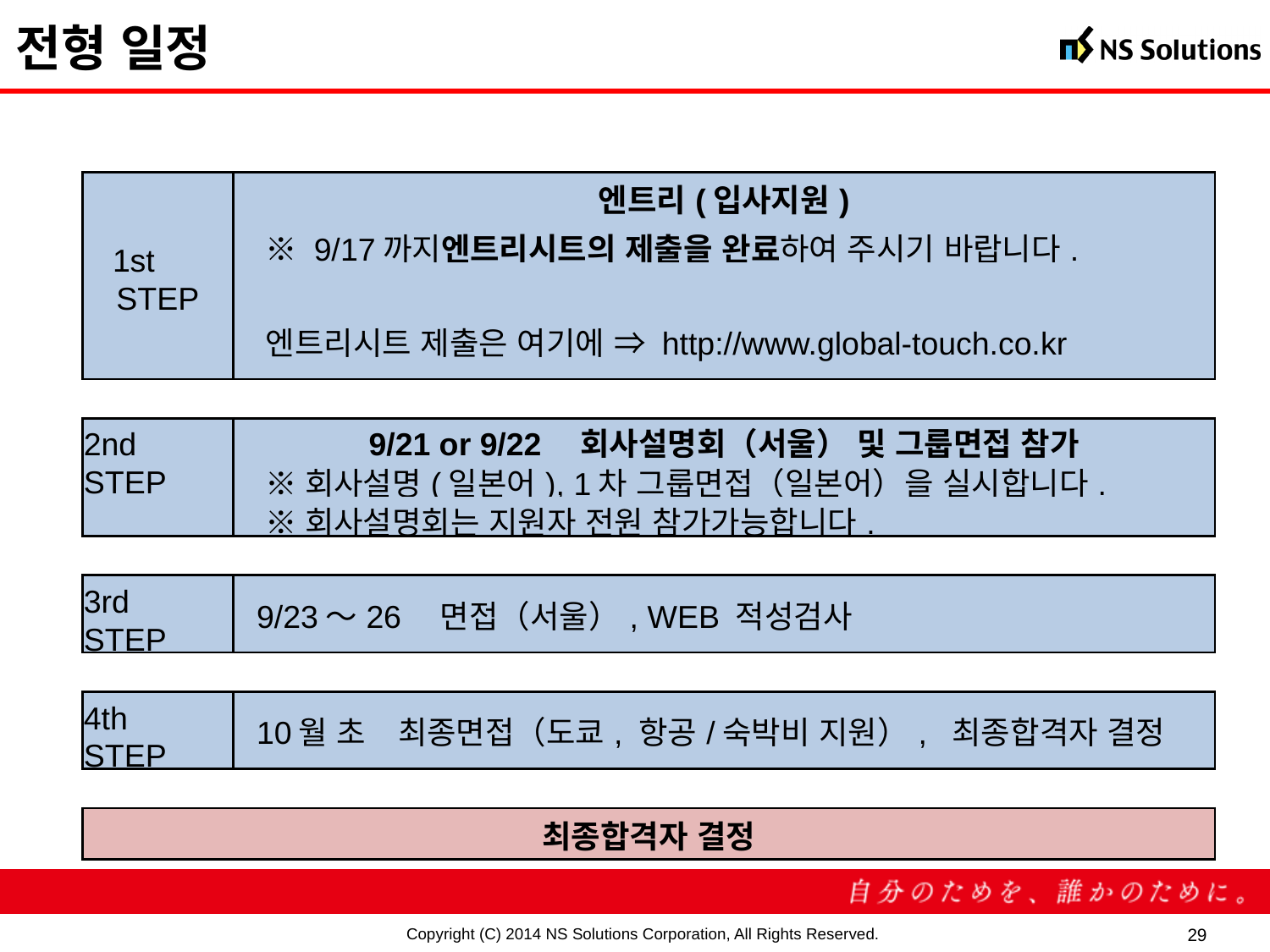

전형 일정
| 1st　STEP | 엔트리(입사지원) |  |
| --- | --- | --- |
|  | ※ 9/17까지엔트리시트의 제출을 완료하여 주시기 바랍니다. |  |
|  |  |  |
|  | 엔트리시트 제출은 여기에 ⇒ http://www.global-touch.co.kr |  |
|  |  |  |
| 2nd　STEP | 9/21 or 9/22　회사설명회（서울） 및 그룹면접 참가 |  |
|  | ※ 회사설명(일본어), 1차 그룹면접（일본어）을 실시합니다. |  |
|  | ※ 회사설명회는 지원자 전원 참가가능합니다. |  |
|  |  |  |
| 3rd　STEP |  | 9/23～26　면접（서울）, WEB 적성검사 |
|  |  |  |
| 4th　STEP |  | 10월 초　최종면접（도쿄, 항공/숙박비 지원）, 최종합격자 결정 |
|  |  |  |
| 최종합격자 결정 |  |  |